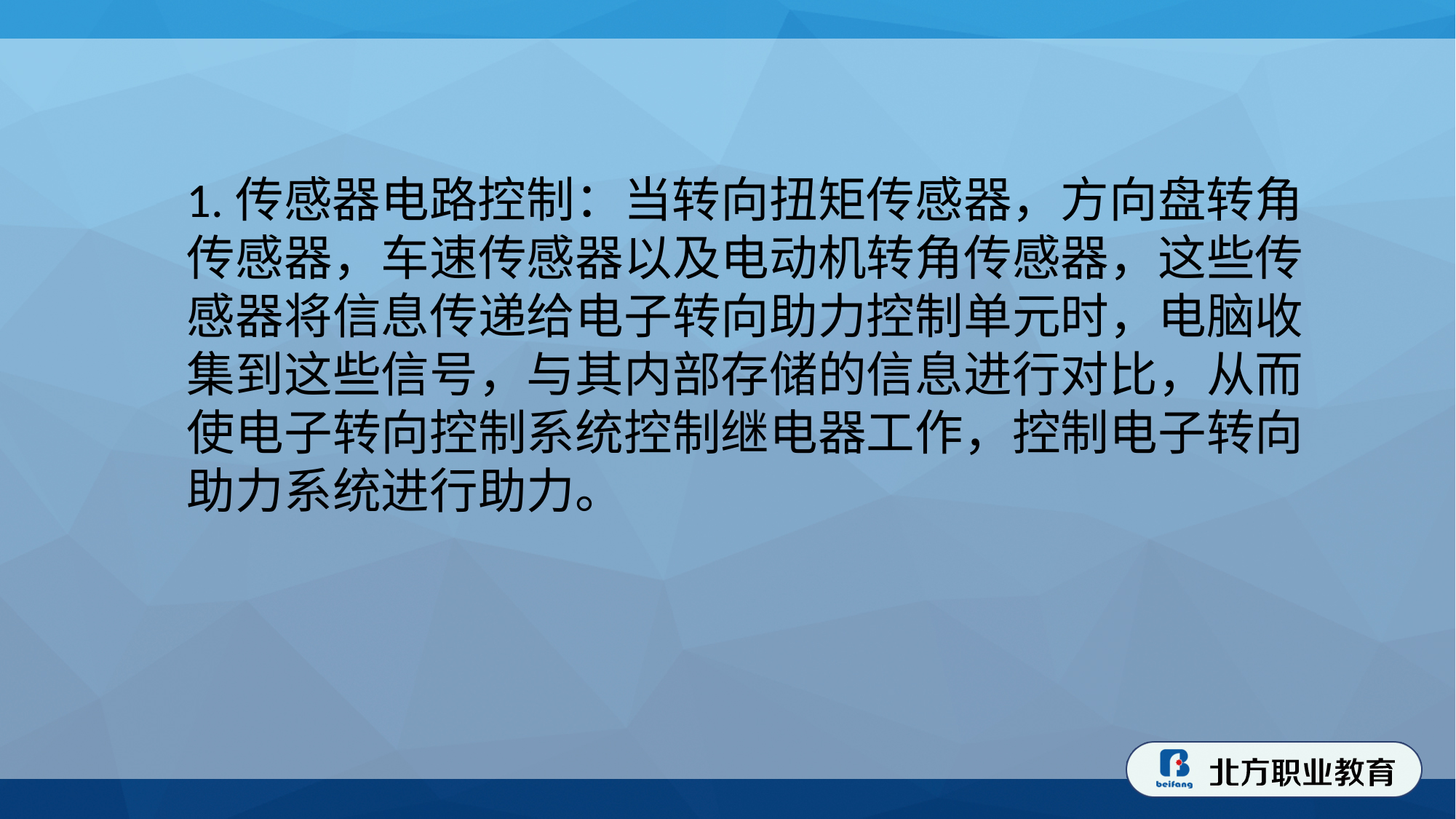

1.传感器电路控制：当转向扭矩传感器，方向盘转角传感器，车速传感器以及电动机转角传感器，这些传感器将信息传递给电子转向助力控制单元时，电脑收集到这些信号，与其内部存储的信息进行对比，从而使电子转向控制系统控制继电器工作，控制电子转向助力系统进行助力。